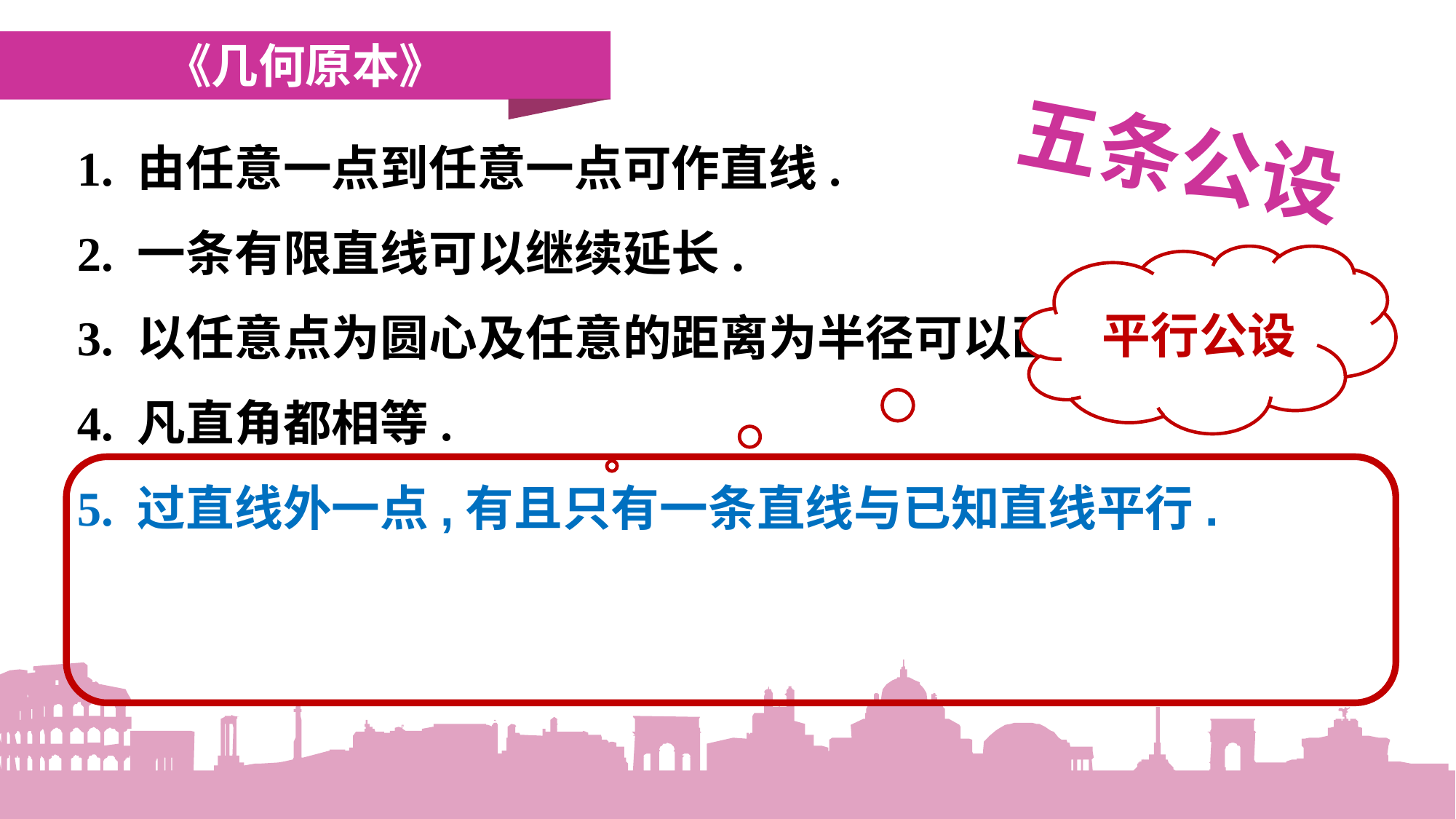

《几何原本》

五条公设
1. 由任意一点到任意一点可作直线.
2. 一条有限直线可以继续延长.
3. 以任意点为圆心及任意的距离为半径可以画圆.
4. 凡直角都相等.
5. 过直线外一点,有且只有一条直线与已知直线平行.

平行公设